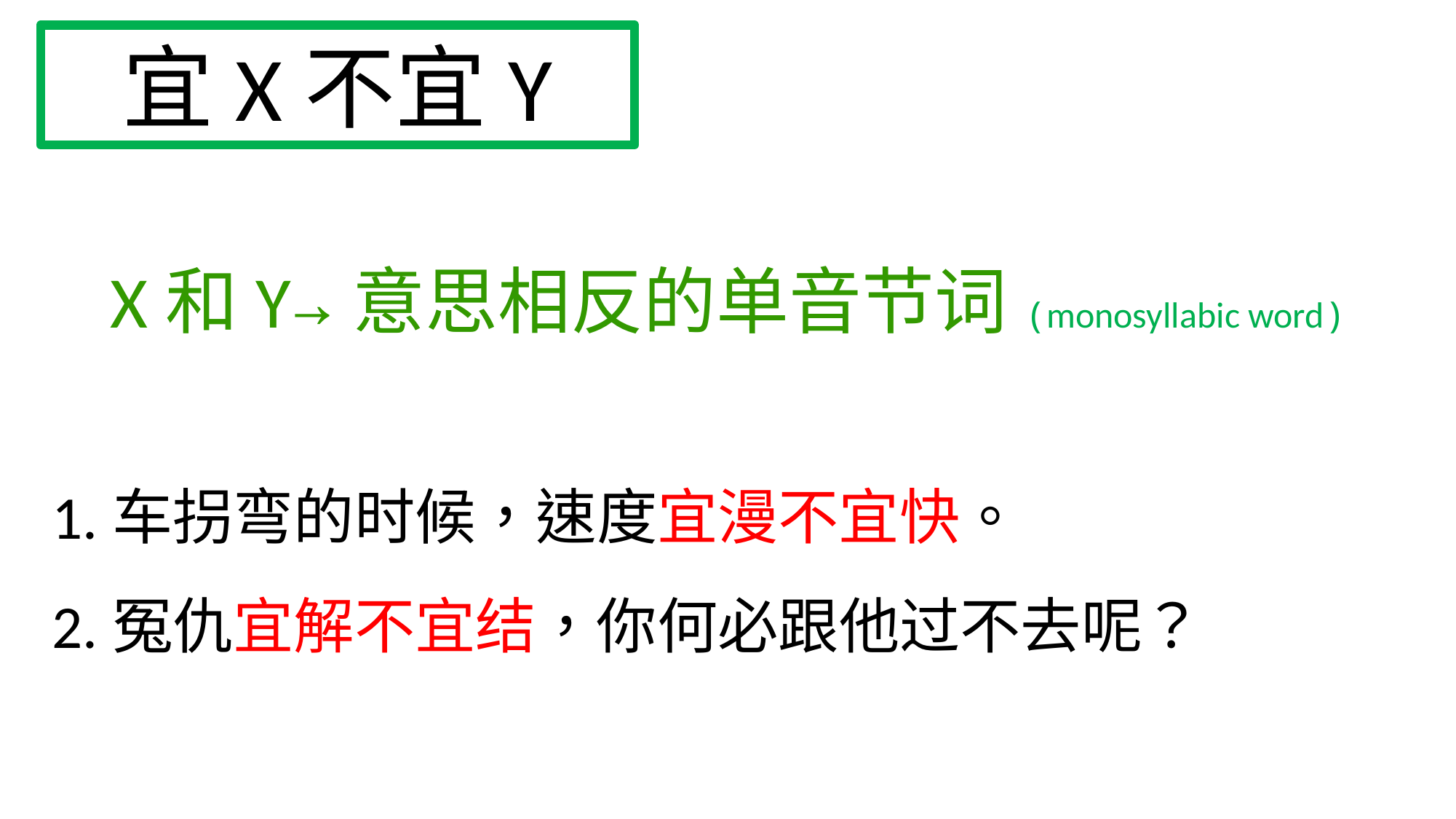

宜X不宜Y
X和Y→意思相反的单音节词(monosyllabic word)
1.车拐弯的时候，速度宜漫不宜快。
2.冤仇宜解不宜结，你何必跟他过不去呢？